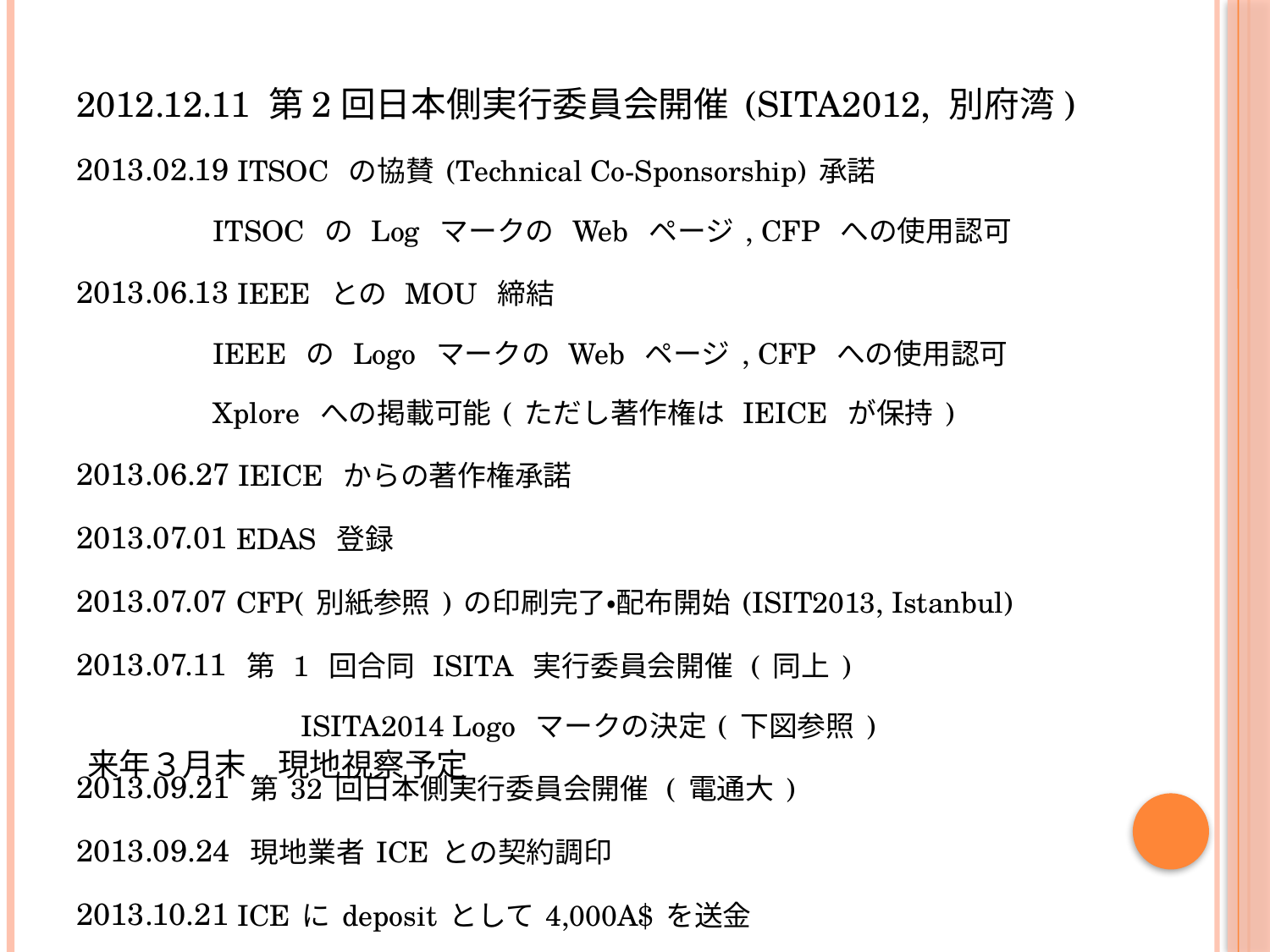

2012.12.11 第2回日本側実行委員会開催 (SITA2012, 別府湾)

2013.02.19 ITSOC の協賛(Technical Co-Sponsorship)承諾
                 ITSOC の Log マークの Web ページ, CFP への使用認可
2013.06.13 IEEE との MOU 締結
                 IEEE の Logo マークの Web ページ, CFP への使用認可
                 Xplore への掲載可能(ただし著作権は IEICE が保持)
2013.06.27 IEICE からの著作権承諾
2013.07.01 EDAS 登録
2013.07.07 CFP(別紙参照)の印刷完了・配布開始(ISIT2013, Istanbul)
2013.07.11 第 1 回合同 ISITA 実行委員会開催 (同上)
　　　　　　　  ISITA2014 Logo マークの決定(下図参照)
2013.09.21 第32回日本側実行委員会開催 (電通大)
2013.09.24 現地業者ICEとの契約調印
2013.10.21 ICEにdepositとして4,000A$を送金
来年３月末　現地視察予定